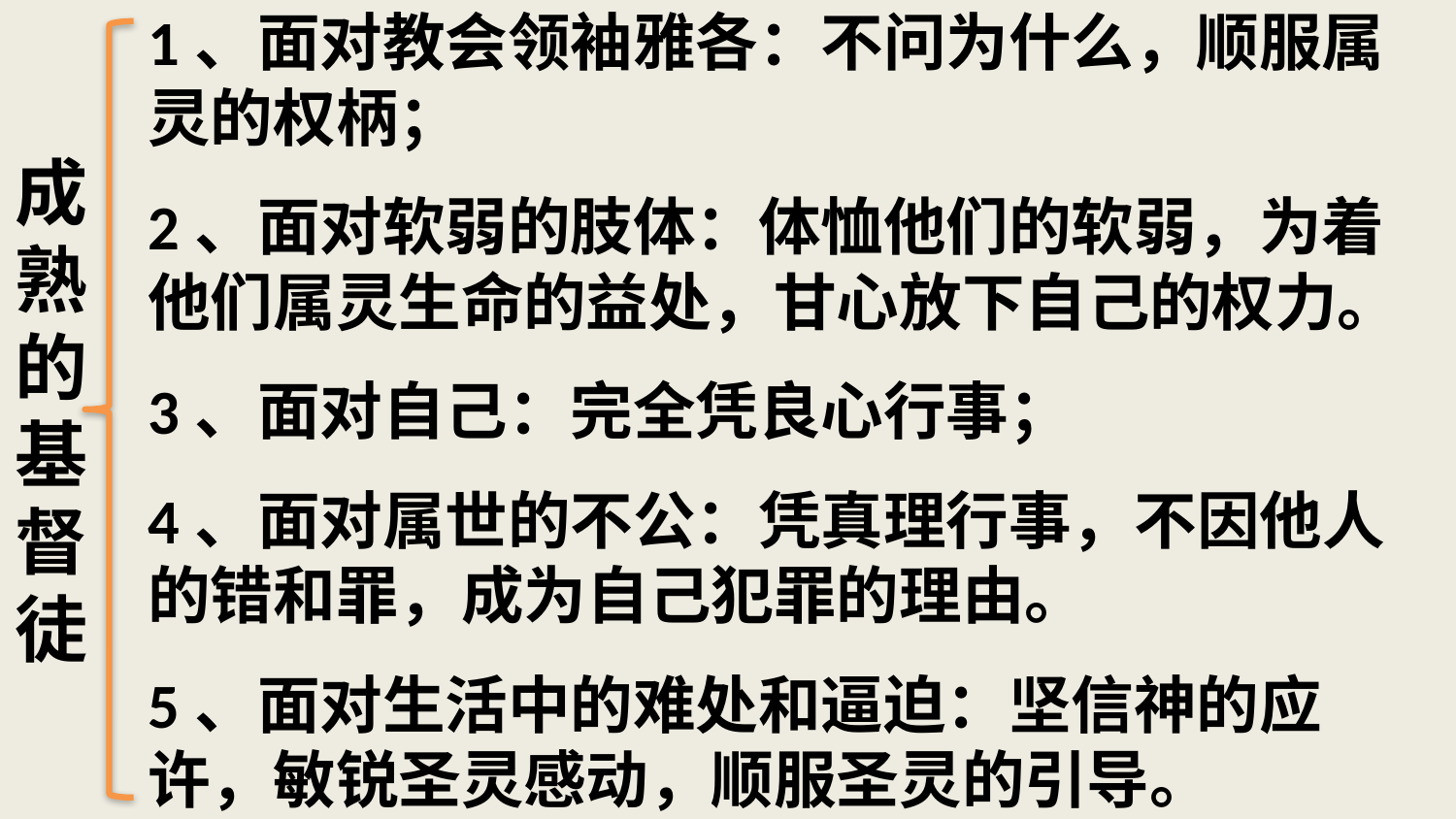

# 成熟的基督徒
1、面对教会领袖雅各：不问为什么，顺服属灵的权柄；

2、面对软弱的肢体：体恤他们的软弱，为着他们属灵生命的益处，甘心放下自己的权力。

3、面对自己：完全凭良心行事；

4、面对属世的不公：凭真理行事，不因他人的错和罪，成为自己犯罪的理由。

5、面对生活中的难处和逼迫：坚信神的应许，敏锐圣灵感动，顺服圣灵的引导。